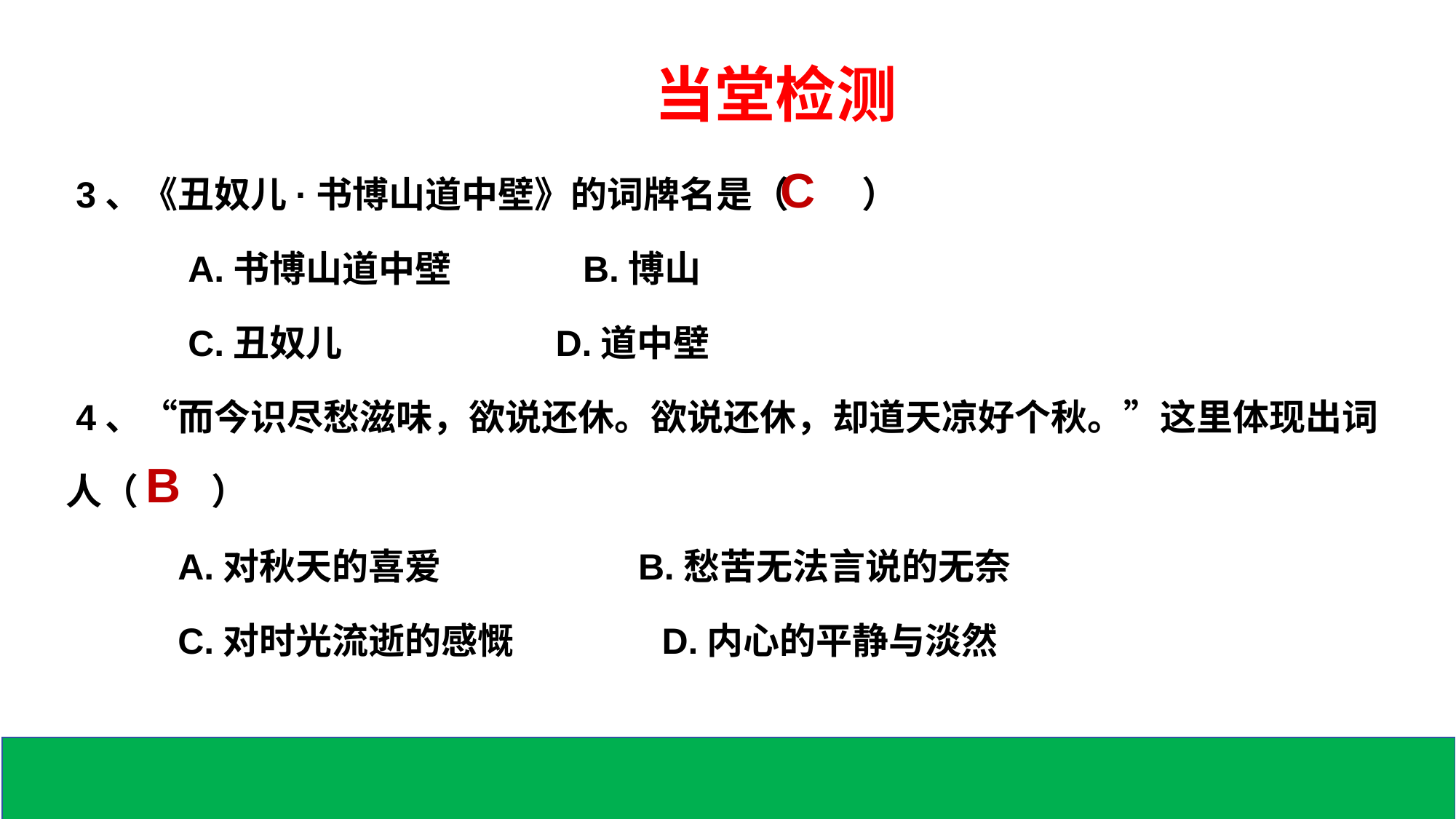

当堂检测
 3、《丑奴儿·书博山道中壁》的词牌名是（　　）
            A.书博山道中壁               B.博山
            C.丑奴儿                         D.道中壁
 4、“而今识尽愁滋味，欲说还休。欲说还休，却道天凉好个秋。”这里体现出词人（　　）
           A.对秋天的喜爱                       B.愁苦无法言说的无奈
           C.对时光流逝的感慨                 D.内心的平静与淡然
C
B